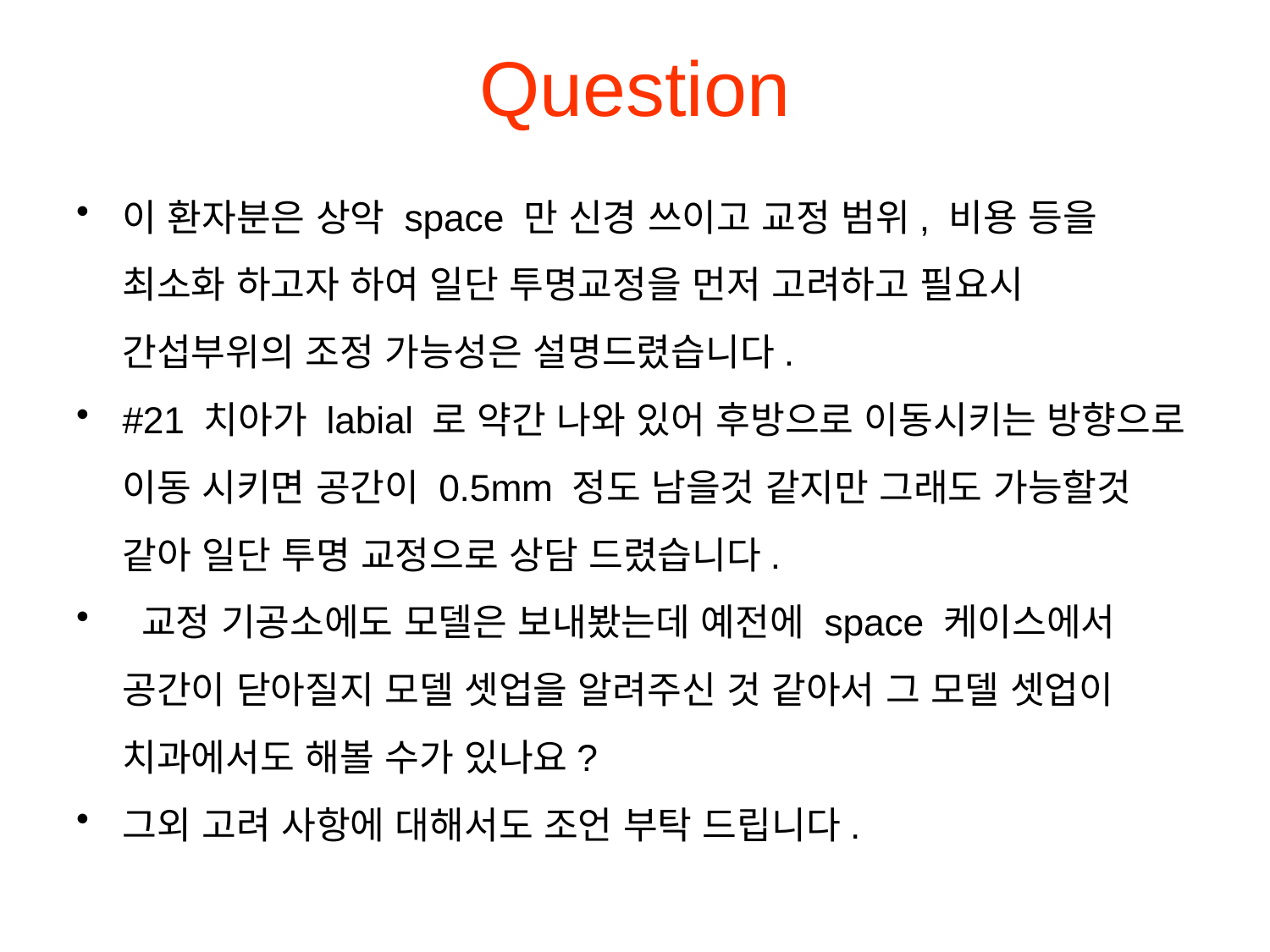

# Question
이 환자분은 상악 space 만 신경 쓰이고 교정 범위, 비용 등을 최소화 하고자 하여 일단 투명교정을 먼저 고려하고 필요시 간섭부위의 조정 가능성은 설명드렸습니다.
#21 치아가 labial 로 약간 나와 있어 후방으로 이동시키는 방향으로 이동 시키면 공간이 0.5mm 정도 남을것 같지만 그래도 가능할것 같아 일단 투명 교정으로 상담 드렸습니다.
 교정 기공소에도 모델은 보내봤는데 예전에 space 케이스에서 공간이 닫아질지 모델 셋업을 알려주신 것 같아서 그 모델 셋업이 치과에서도 해볼 수가 있나요?
그외 고려 사항에 대해서도 조언 부탁 드립니다.